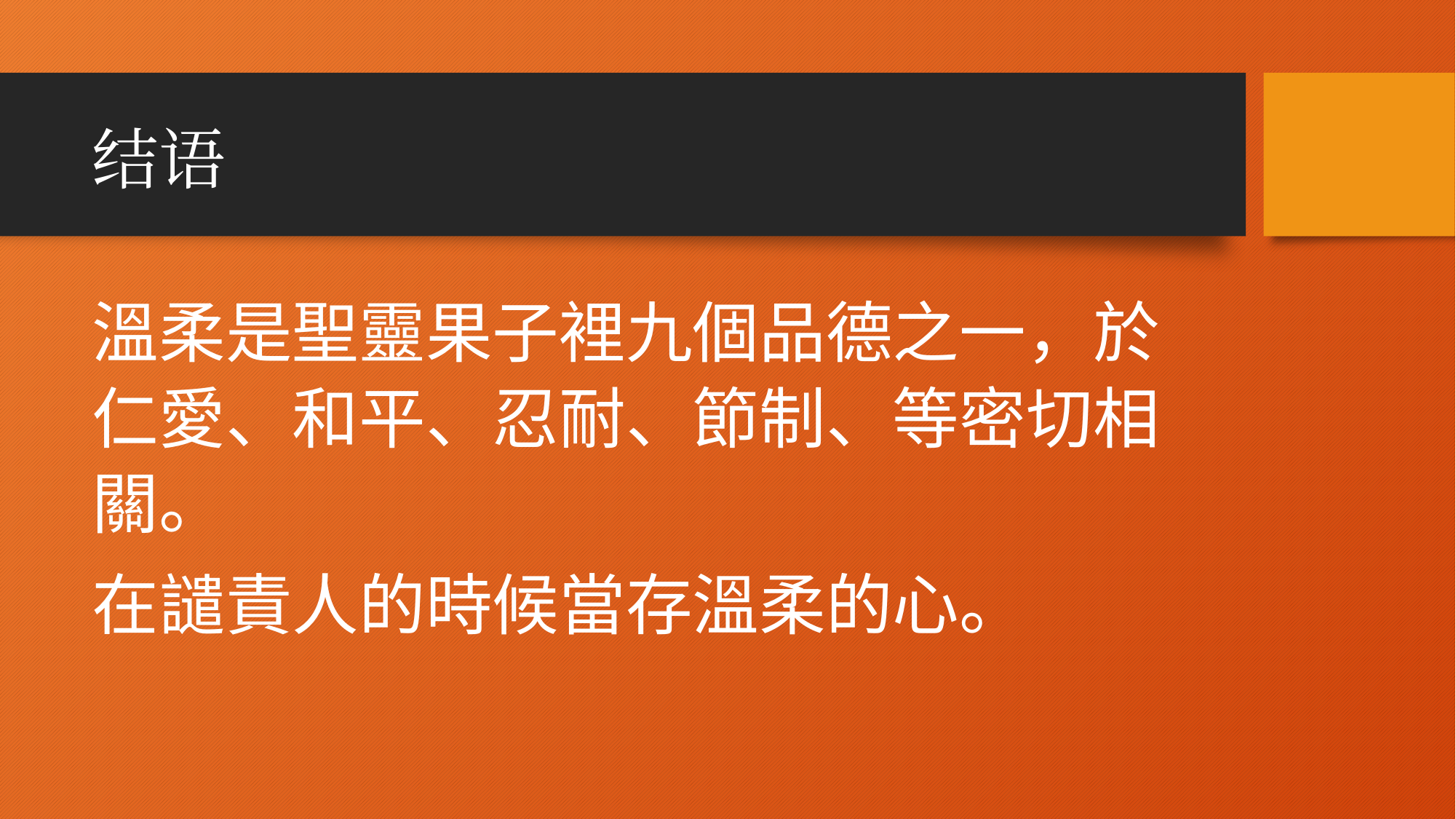

# 结语
溫柔是聖靈果子裡九個品德之一，於仁愛、和平、忍耐、節制、等密切相關。
在譴責人的時候當存溫柔的心。